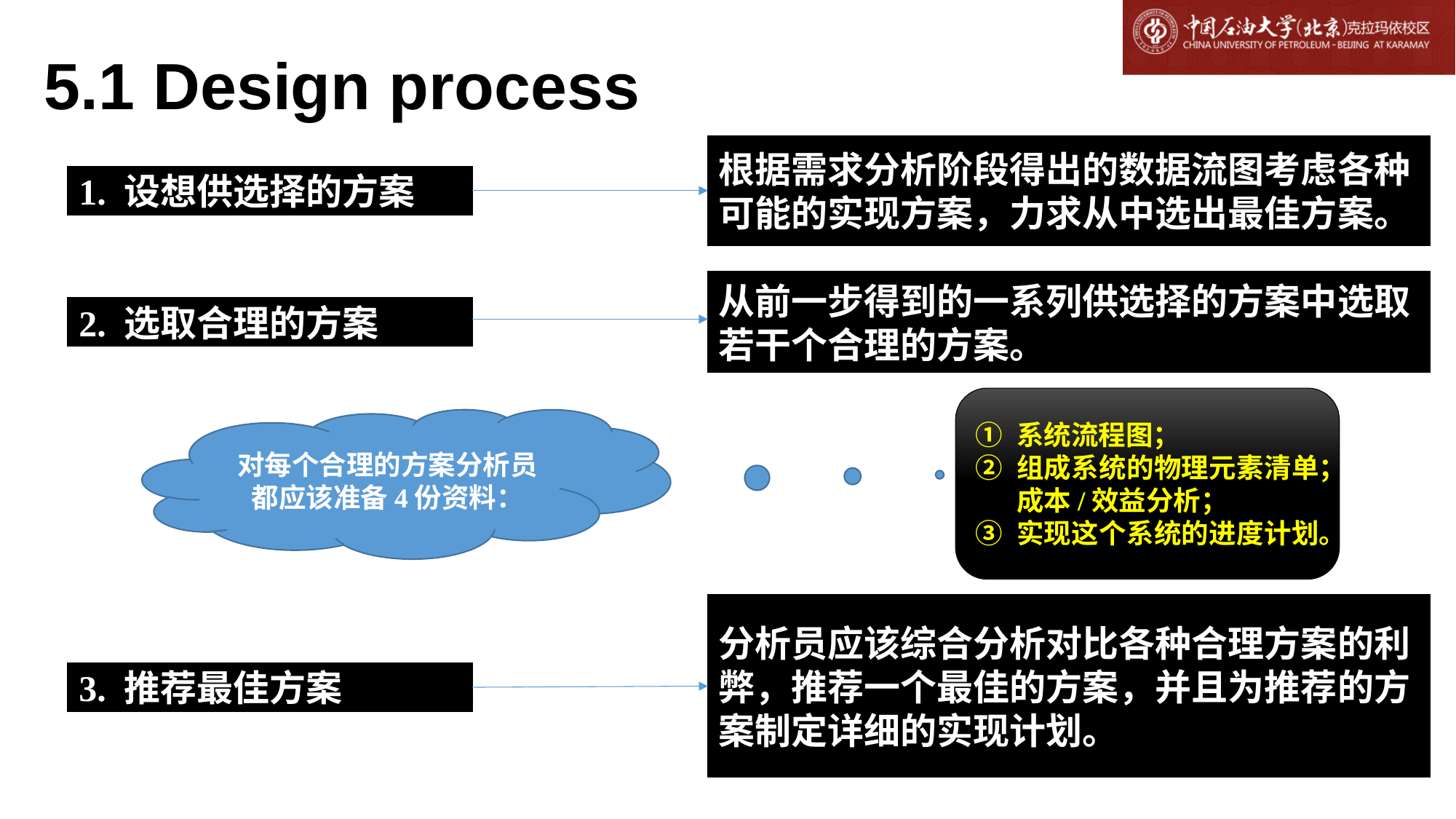

# 5.1 Design process
根据需求分析阶段得出的数据流图考虑各种可能的实现方案，力求从中选出最佳方案。
1. 设想供选择的方案
从前一步得到的一系列供选择的方案中选取若干个合理的方案。
2. 选取合理的方案
系统流程图；
组成系统的物理元素清单；成本/效益分析；
实现这个系统的进度计划。
对每个合理的方案分析员都应该准备4份资料：
分析员应该综合分析对比各种合理方案的利弊，推荐一个最佳的方案，并且为推荐的方案制定详细的实现计划。
3. 推荐最佳方案